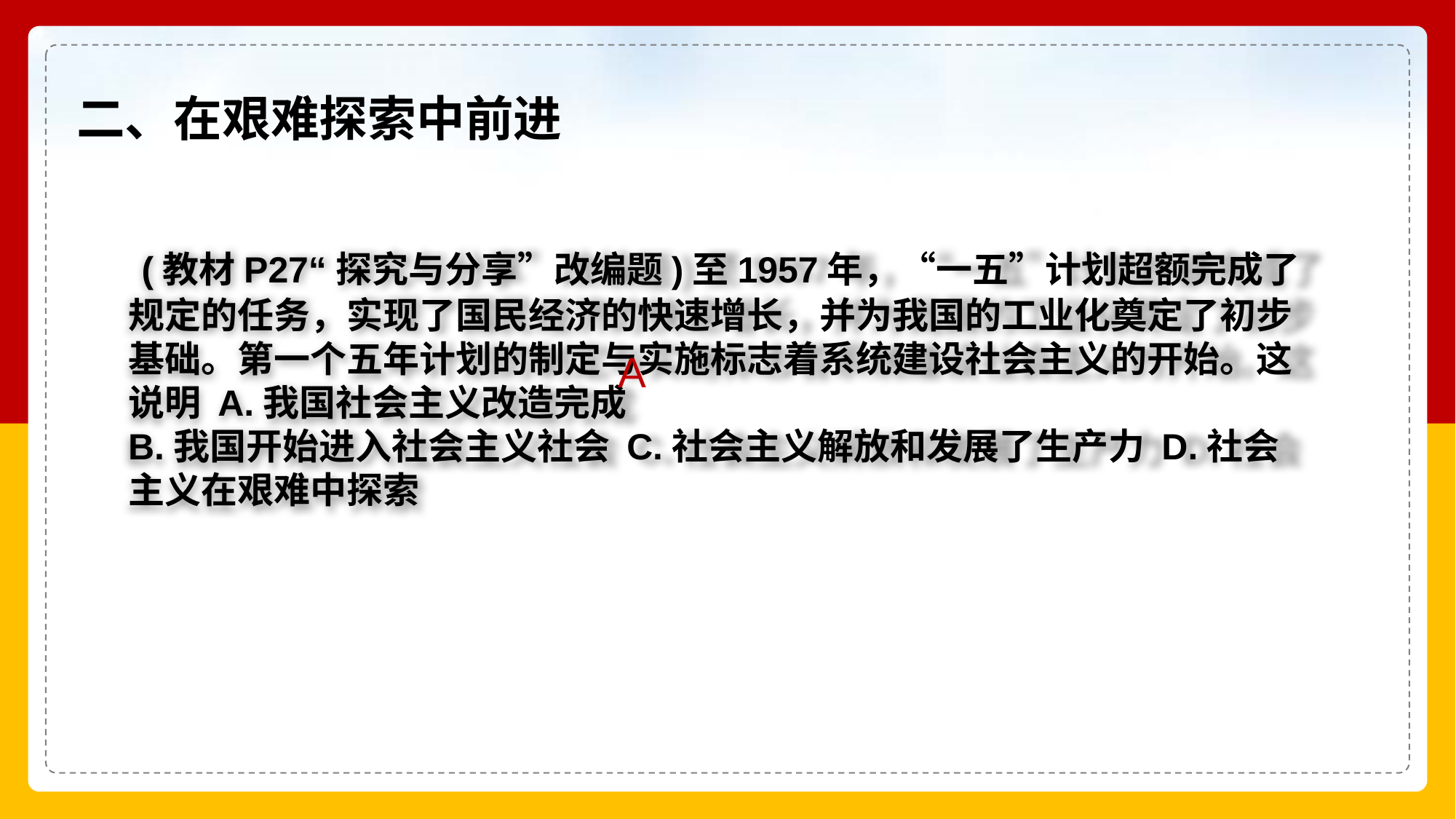

二、在艰难探索中前进
 (教材P27“探究与分享”改编题)至1957年，“一五”计划超额完成了规定的任务，实现了国民经济的快速增长，并为我国的工业化奠定了初步基础。第一个五年计划的制定与实施标志着系统建设社会主义的开始。这说明 A.我国社会主义改造完成
B.我国开始进入社会主义社会 C.社会主义解放和发展了生产力 D.社会主义在艰难中探索
A